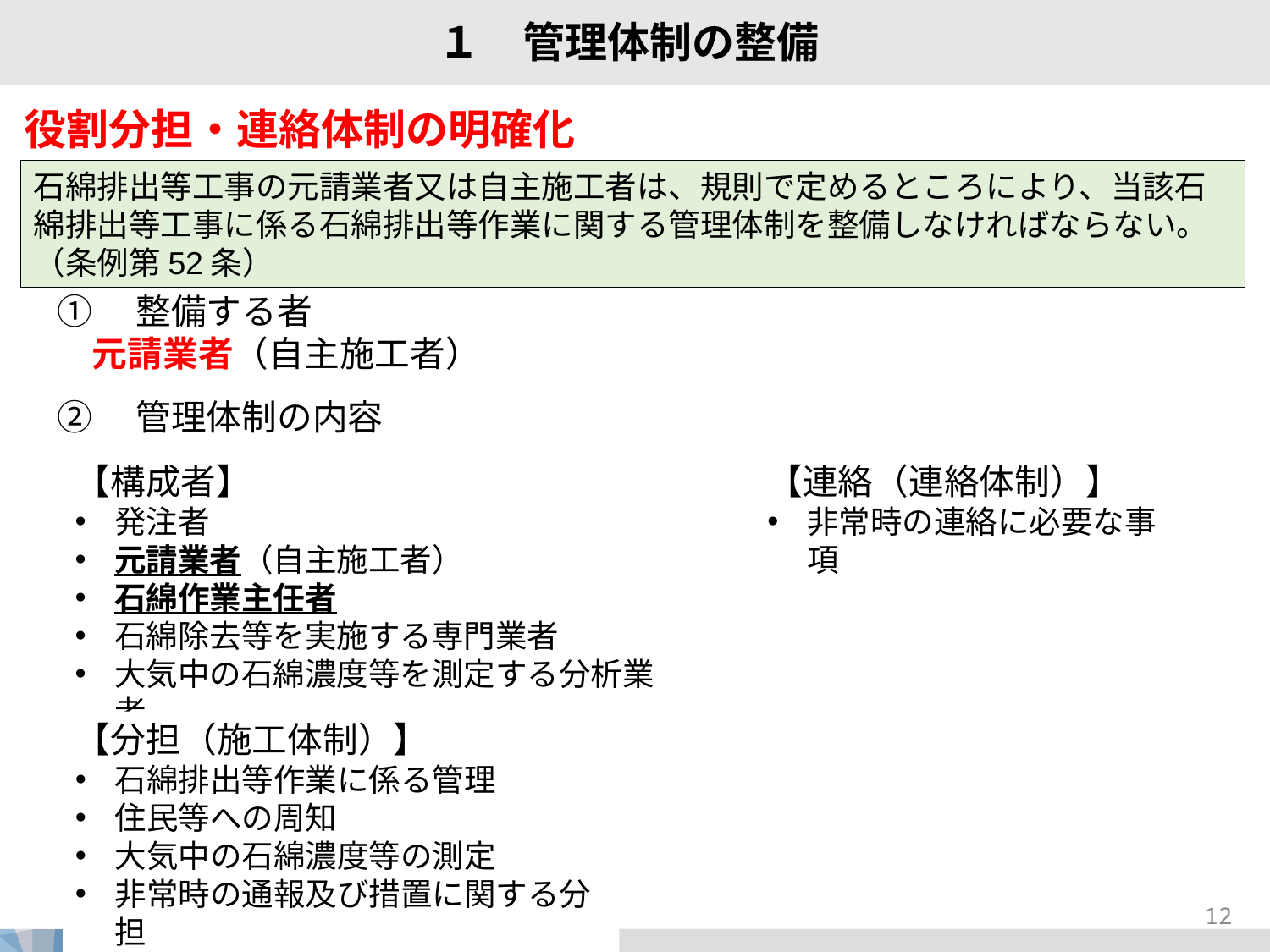

１　管理体制の整備
役割分担・連絡体制の明確化
石綿排出等工事の元請業者又は自主施工者は、規則で定めるところにより、当該石綿排出等工事に係る石綿排出等作業に関する管理体制を整備しなければならない。（条例第52条）
①　整備する者
　元請業者（自主施工者）

②　管理体制の内容
【構成者】
発注者
元請業者（自主施工者）
石綿作業主任者
石綿除去等を実施する専門業者
大気中の石綿濃度等を測定する分析業者
【連絡（連絡体制）】
非常時の連絡に必要な事項
【分担（施工体制）】
石綿排出等作業に係る管理
住民等への周知
大気中の石綿濃度等の測定
非常時の通報及び措置に関する分担
12